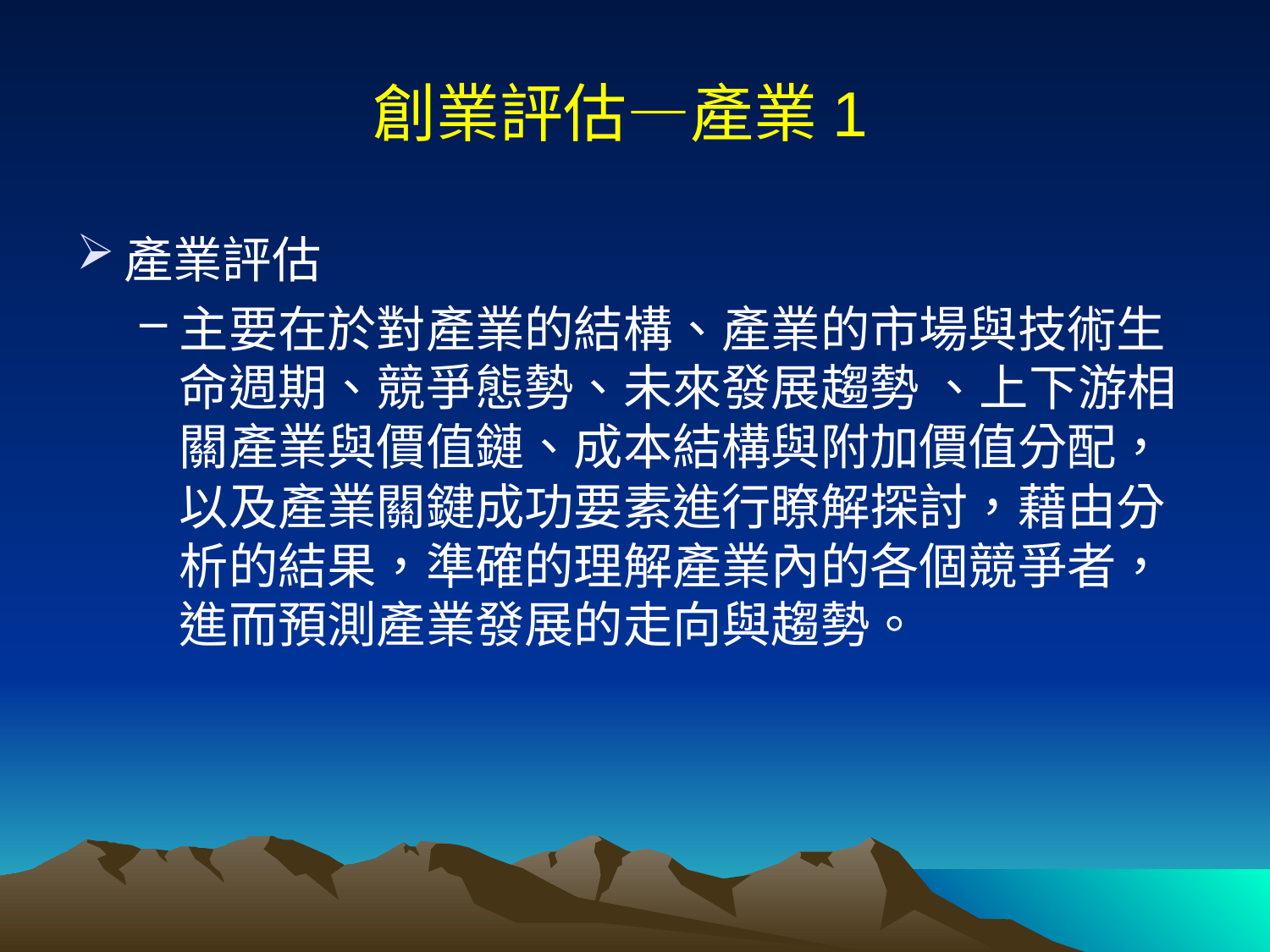

# 創業評估—產業1
產業評估
主要在於對產業的結構、產業的市場與技術生命週期、競爭態勢、未來發展趨勢 、上下游相關產業與價值鏈、成本結構與附加價值分配，以及產業關鍵成功要素進行瞭解探討，藉由分析的結果，準確的理解產業內的各個競爭者，進而預測產業發展的走向與趨勢。